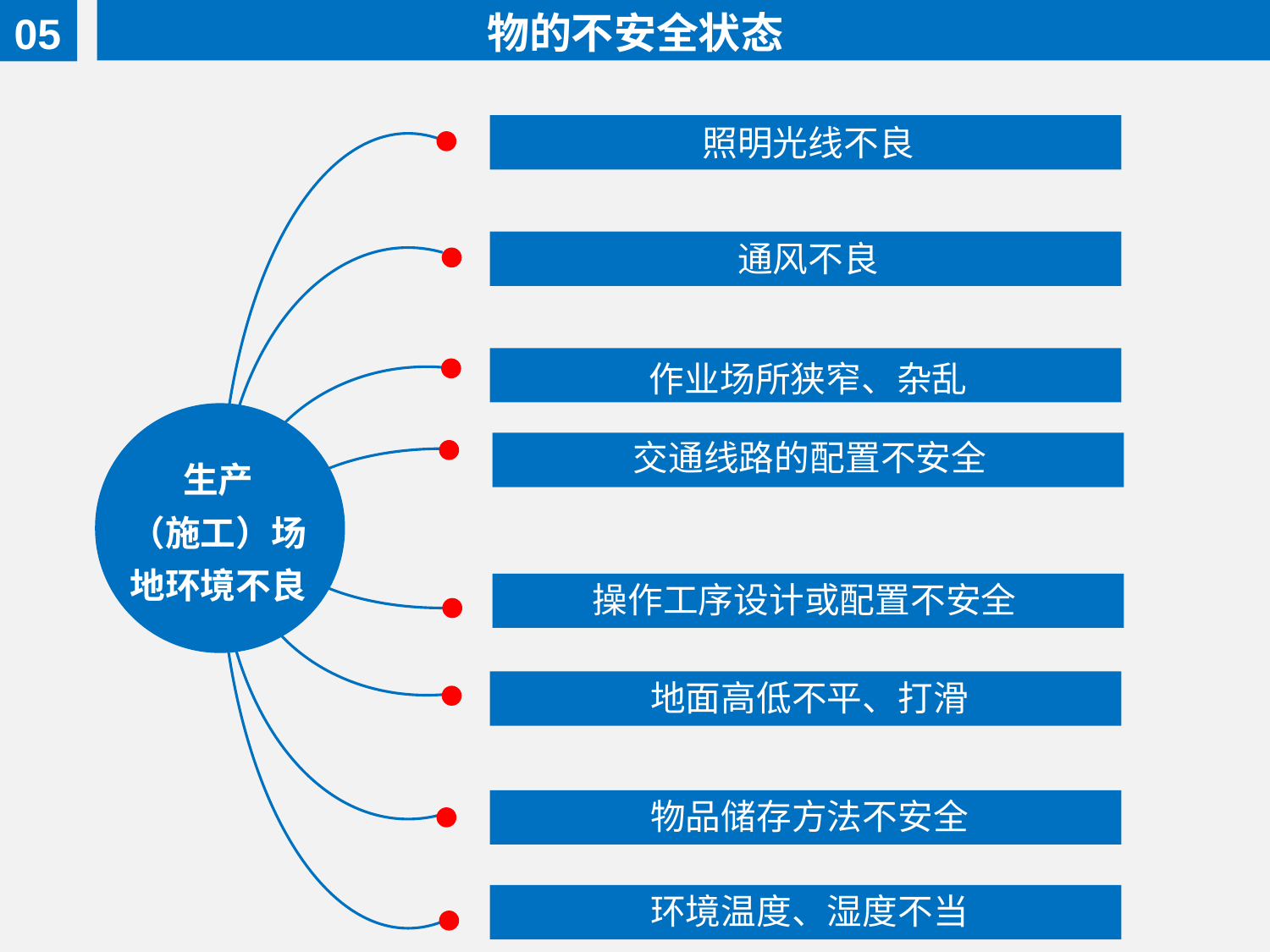

物的不安全状态
05

照明光线不良

通风不良

作业场所狭窄、杂乱

交通线路的配置不安全

生产
（施工）场地环境不良

操作工序设计或配置不安全

地面高低不平、打滑

物品储存方法不安全

环境温度、湿度不当